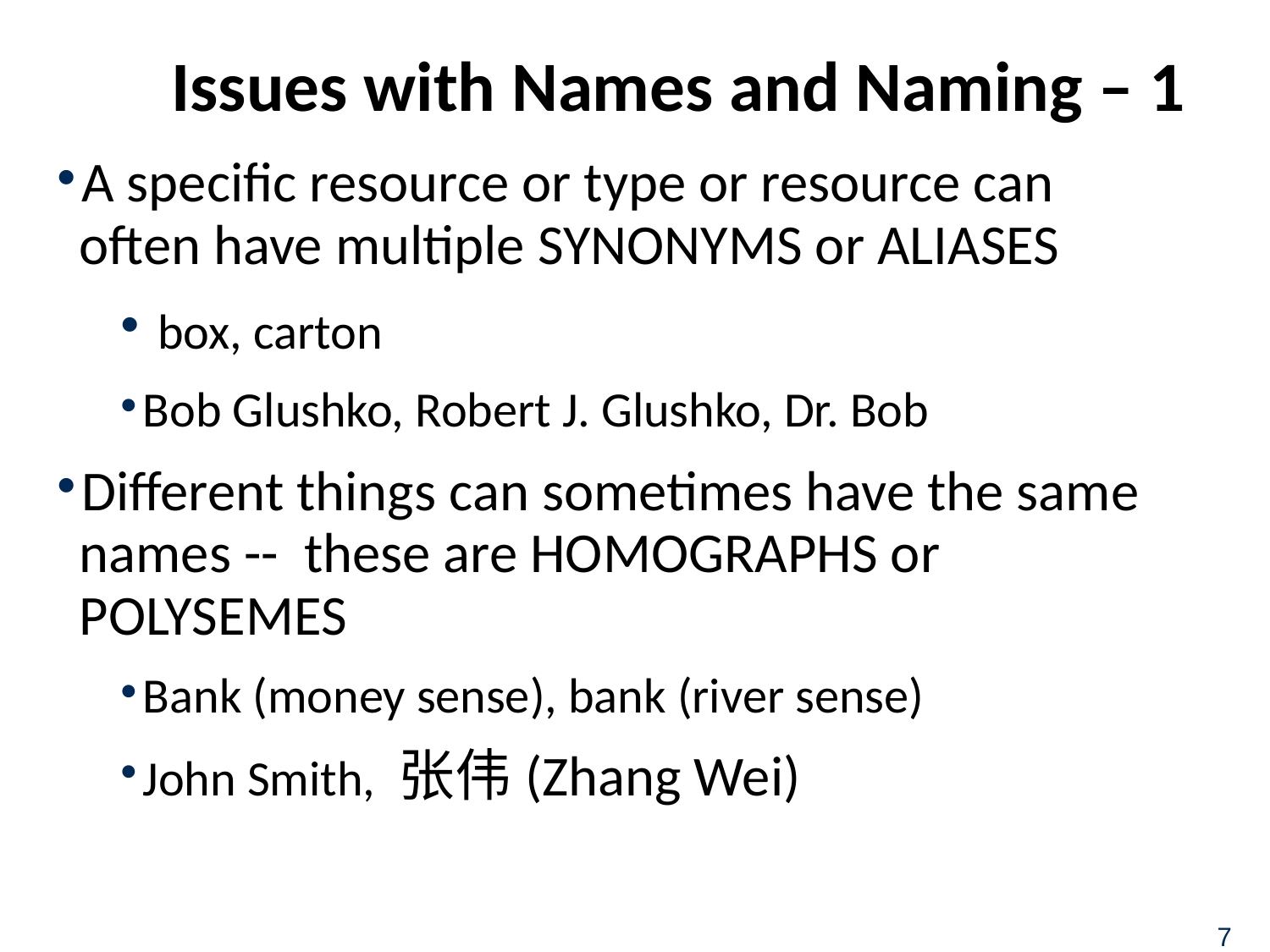

# Issues with Names and Naming – 1
A specific resource or type or resource can often have multiple SYNONYMS or ALIASES
 box, carton
Bob Glushko, Robert J. Glushko, Dr. Bob
Different things can sometimes have the same names --  these are HOMOGRAPHS or POLYSEMES
Bank (money sense), bank (river sense)
John Smith, 张伟(Zhang Wei)
7